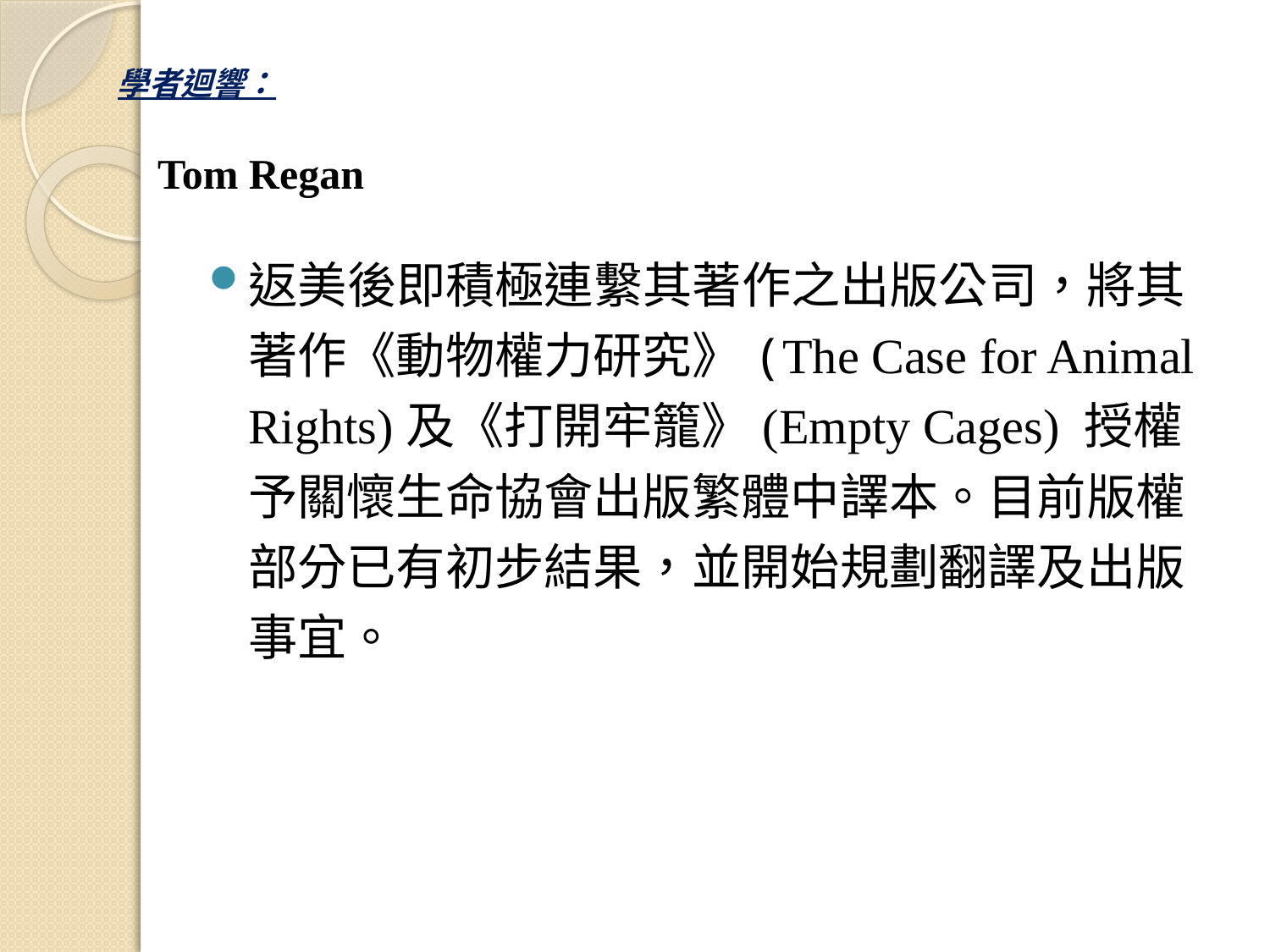

# 學者迴響：
Tom Regan
返美後即積極連繫其著作之出版公司，將其著作《動物權力研究》(The Case for Animal Rights)及《打開牢籠》(Empty Cages) 授權予關懷生命協會出版繁體中譯本。目前版權部分已有初步結果，並開始規劃翻譯及出版事宜。